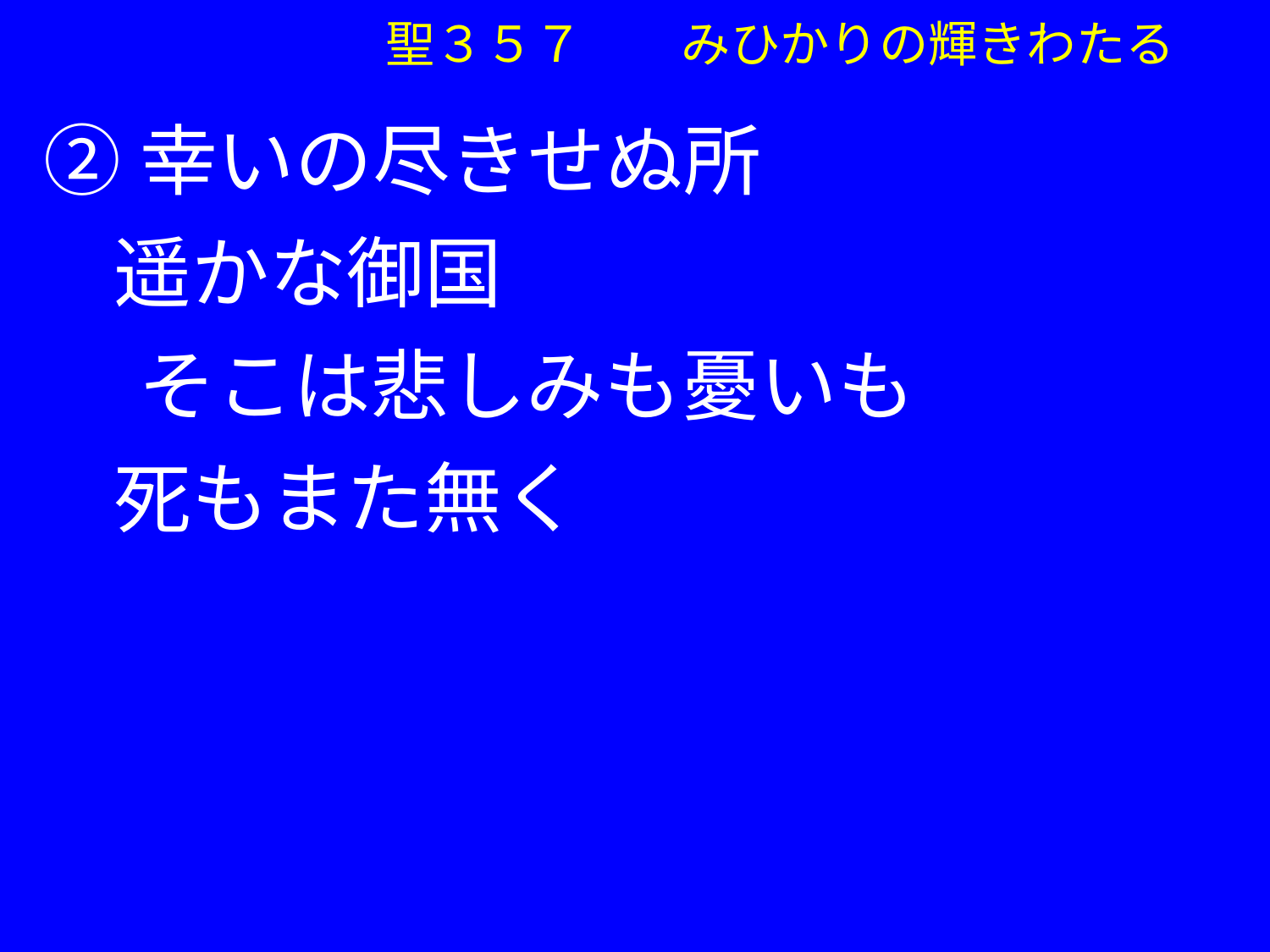

②幸いの尽きせぬ所
   遥かな御国
　 そこは悲しみも憂いも
   死もまた無く
聖３５７　　みひかりの輝きわたる